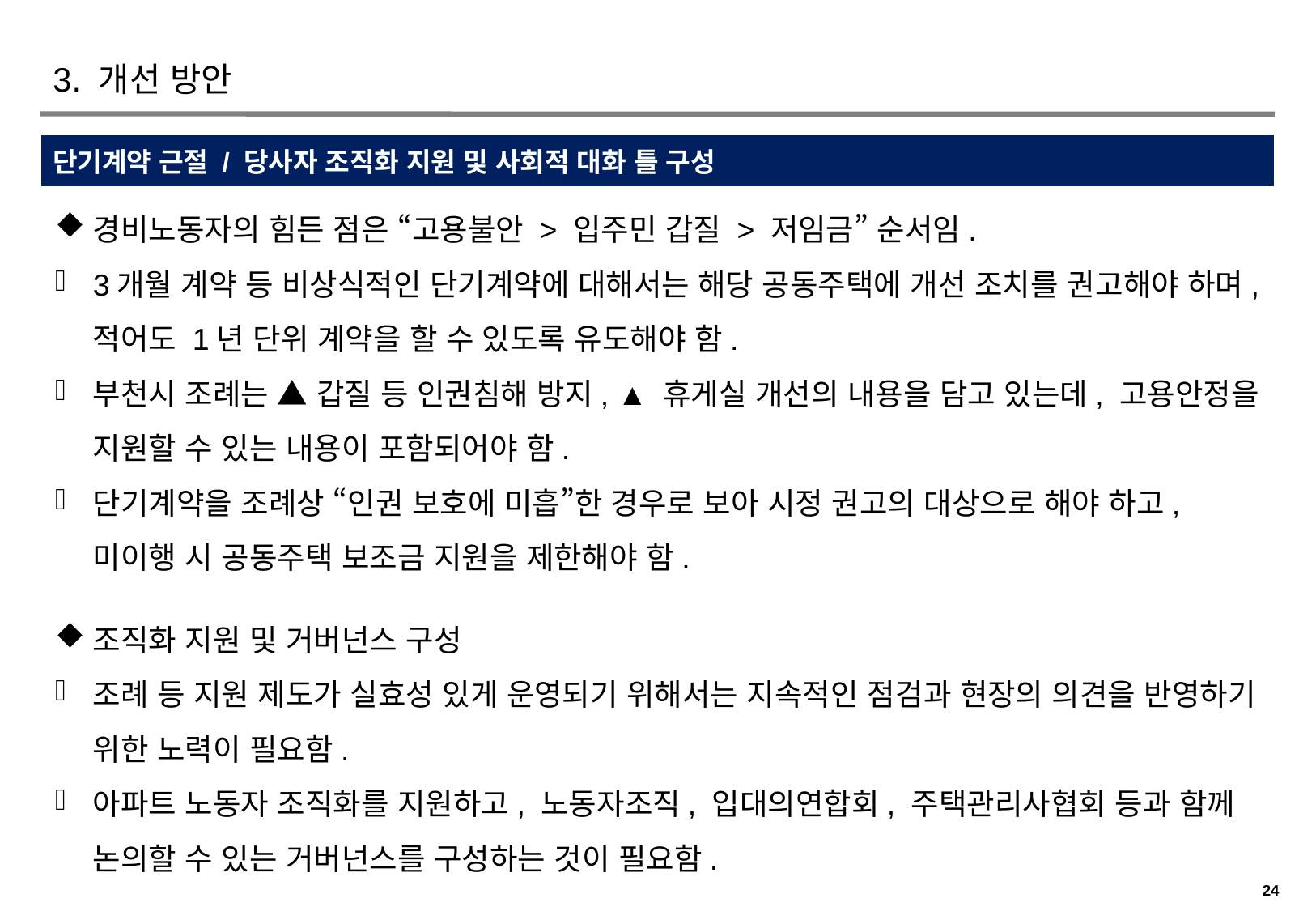

# 3. 개선 방안
단기계약 근절 / 당사자 조직화 지원 및 사회적 대화 틀 구성
경비노동자의 힘든 점은 “고용불안 > 입주민 갑질 > 저임금” 순서임.
3개월 계약 등 비상식적인 단기계약에 대해서는 해당 공동주택에 개선 조치를 권고해야 하며, 적어도 1년 단위 계약을 할 수 있도록 유도해야 함.
부천시 조례는 ▲ 갑질 등 인권침해 방지, ▲ 휴게실 개선의 내용을 담고 있는데, 고용안정을 지원할 수 있는 내용이 포함되어야 함.
단기계약을 조례상 “인권 보호에 미흡”한 경우로 보아 시정 권고의 대상으로 해야 하고, 미이행 시 공동주택 보조금 지원을 제한해야 함.

조직화 지원 및 거버넌스 구성
조례 등 지원 제도가 실효성 있게 운영되기 위해서는 지속적인 점검과 현장의 의견을 반영하기 위한 노력이 필요함.
아파트 노동자 조직화를 지원하고, 노동자조직, 입대의연합회, 주택관리사협회 등과 함께 논의할 수 있는 거버넌스를 구성하는 것이 필요함.